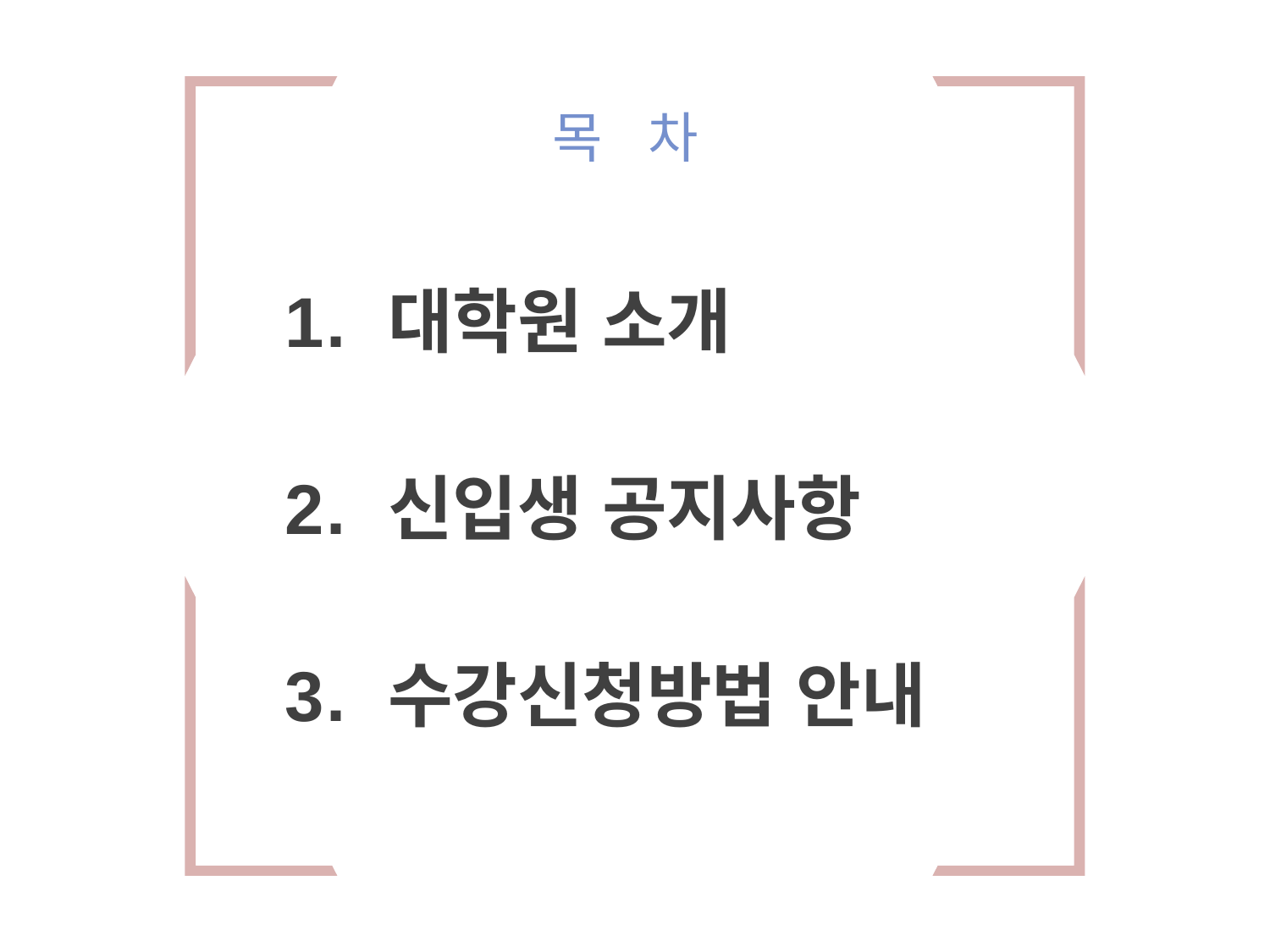

# 목   차
대학원 소개
신입생 공지사항
수강신청방법 안내